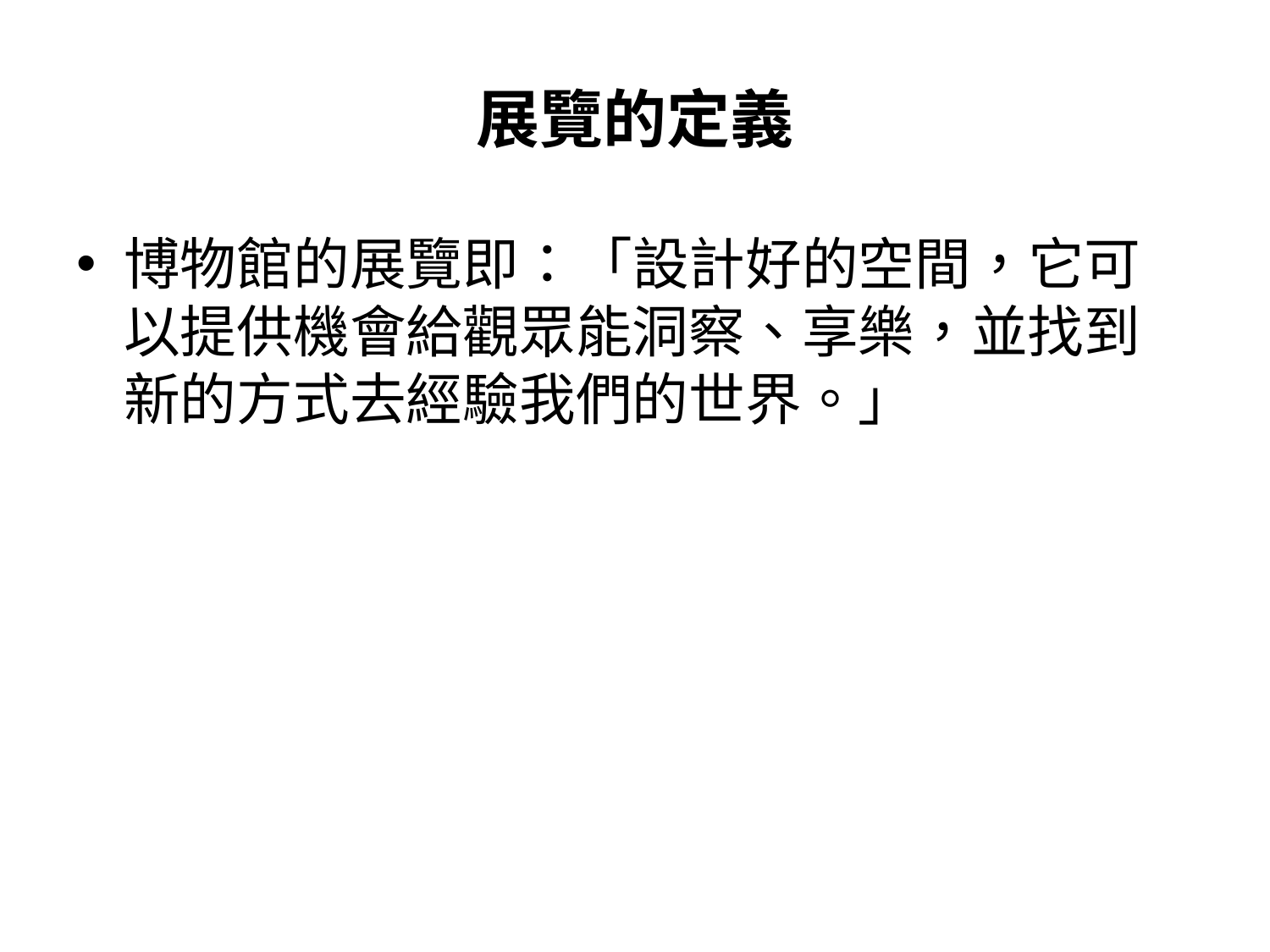

# 展覽的定義
博物館的展覽即：「設計好的空間，它可以提供機會給觀眾能洞察、享樂，並找到新的方式去經驗我們的世界。」